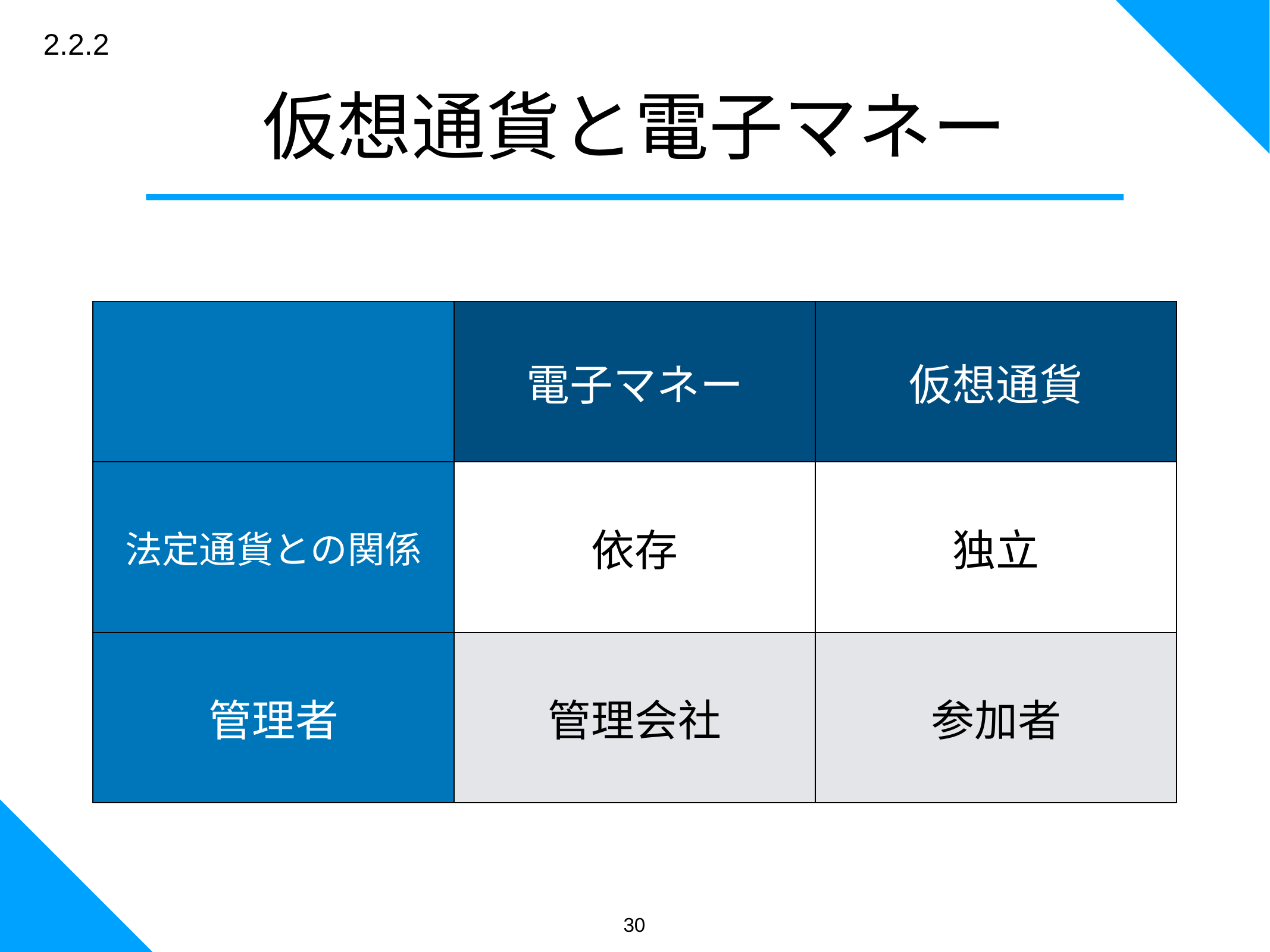

2.2.2
仮想通貨と電子マネー
|  | 電子マネー | 仮想通貨 |
| --- | --- | --- |
| 法定通貨との関係 | 依存 | 独立 |
| 管理者 | 管理会社 | 参加者 |
30